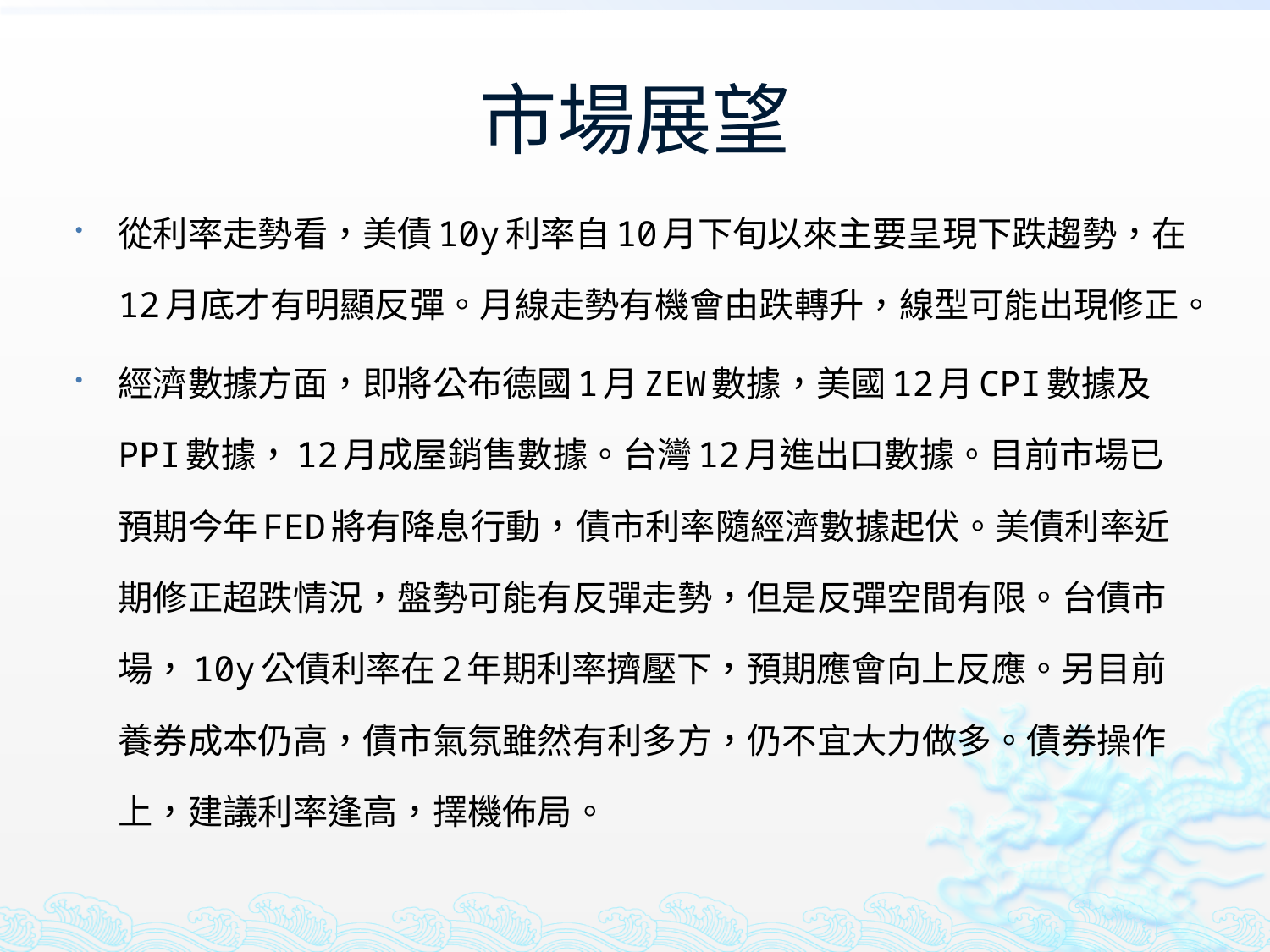

# 市場展望
從利率走勢看，美債10y利率自10月下旬以來主要呈現下跌趨勢，在12月底才有明顯反彈。月線走勢有機會由跌轉升，線型可能出現修正。
經濟數據方面，即將公布德國1月ZEW數據，美國12月CPI數據及PPI數據，12月成屋銷售數據。台灣12月進出口數據。目前市場已預期今年FED將有降息行動，債市利率隨經濟數據起伏。美債利率近期修正超跌情況，盤勢可能有反彈走勢，但是反彈空間有限。台債市場，10y公債利率在2年期利率擠壓下，預期應會向上反應。另目前養券成本仍高，債市氣氛雖然有利多方，仍不宜大力做多。債券操作上，建議利率逢高，擇機佈局。